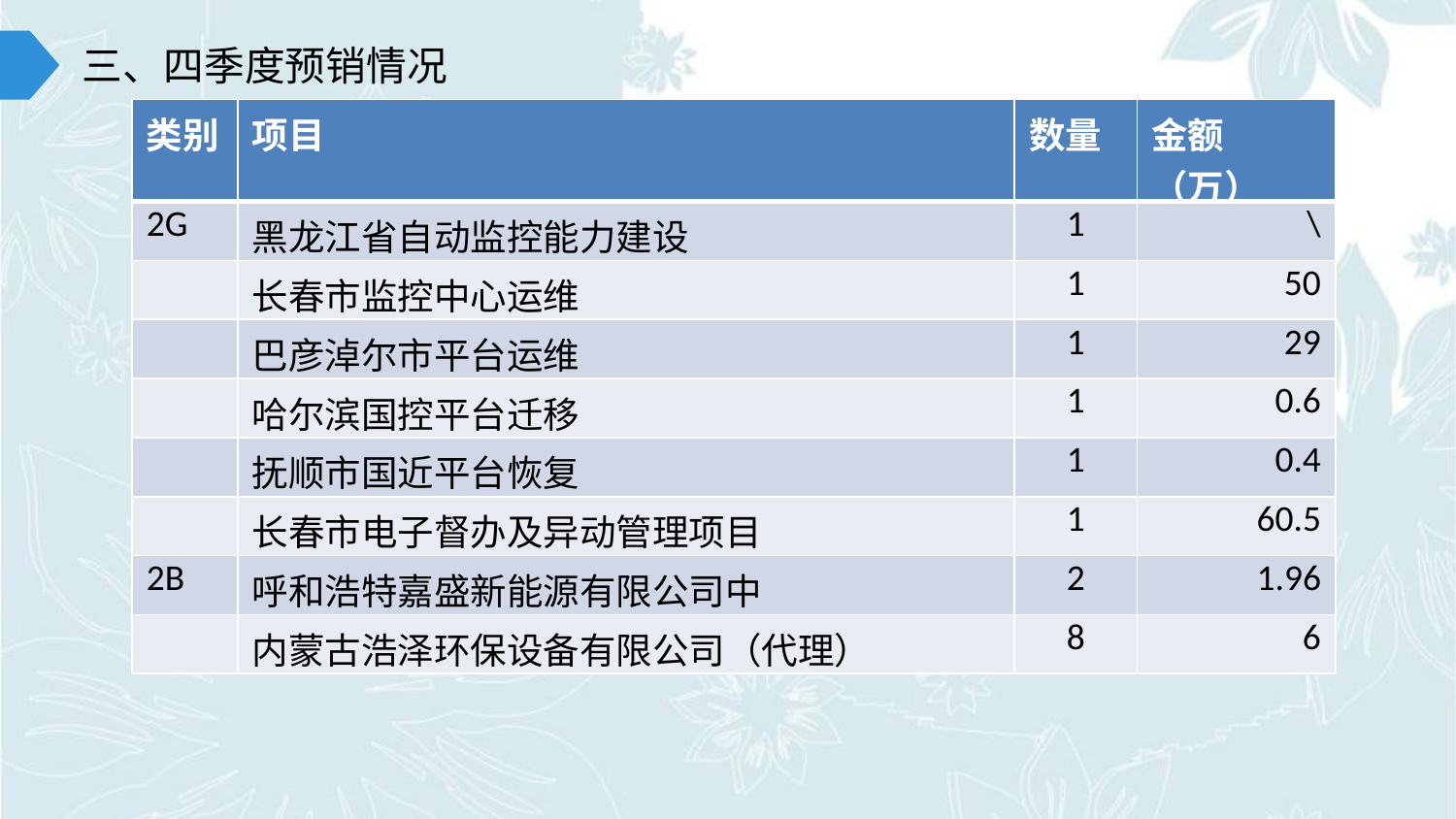

三、四季度预销情况
| 类别 | 项目 | 数量 | 金额（万） |
| --- | --- | --- | --- |
| 2G | 黑龙江省自动监控能力建设 | 1 | \ |
|  | 长春市监控中心运维 | 1 | 50 |
|  | 巴彦淖尔市平台运维 | 1 | 29 |
|  | 哈尔滨国控平台迁移 | 1 | 0.6 |
|  | 抚顺市国近平台恢复 | 1 | 0.4 |
|  | 长春市电子督办及异动管理项目 | 1 | 60.5 |
| 2B | 呼和浩特嘉盛新能源有限公司中 | 2 | 1.96 |
|  | 内蒙古浩泽环保设备有限公司（代理） | 8 | 6 |
90%